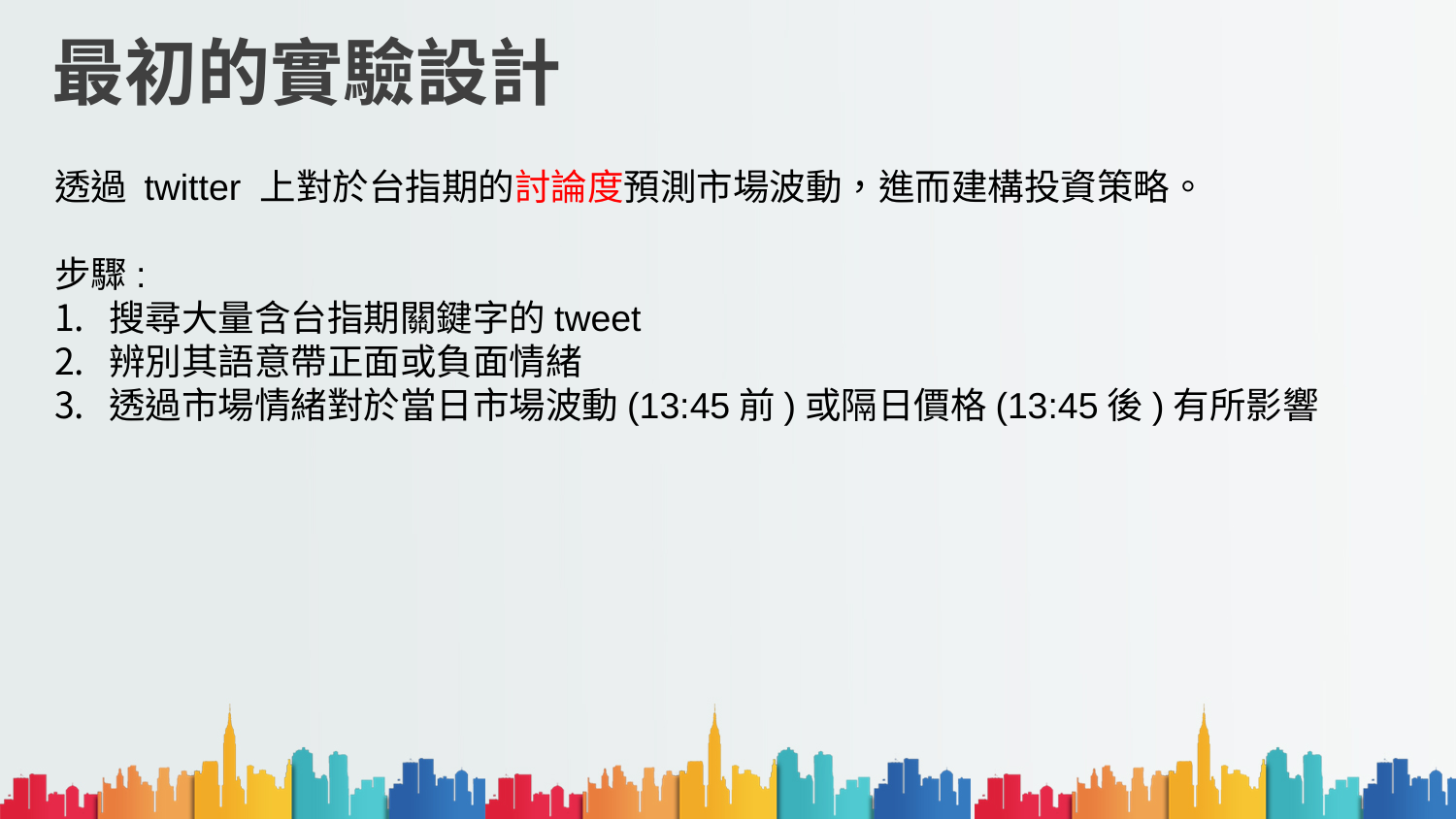

# 最初的實驗設計

透過 twitter 上對於台指期的討論度預測市場波動，進而建構投資策略。

步驟:
搜尋大量含台指期關鍵字的tweet
辨別其語意帶正面或負面情緒
透過市場情緒對於當日市場波動(13:45前)或隔日價格(13:45後)有所影響